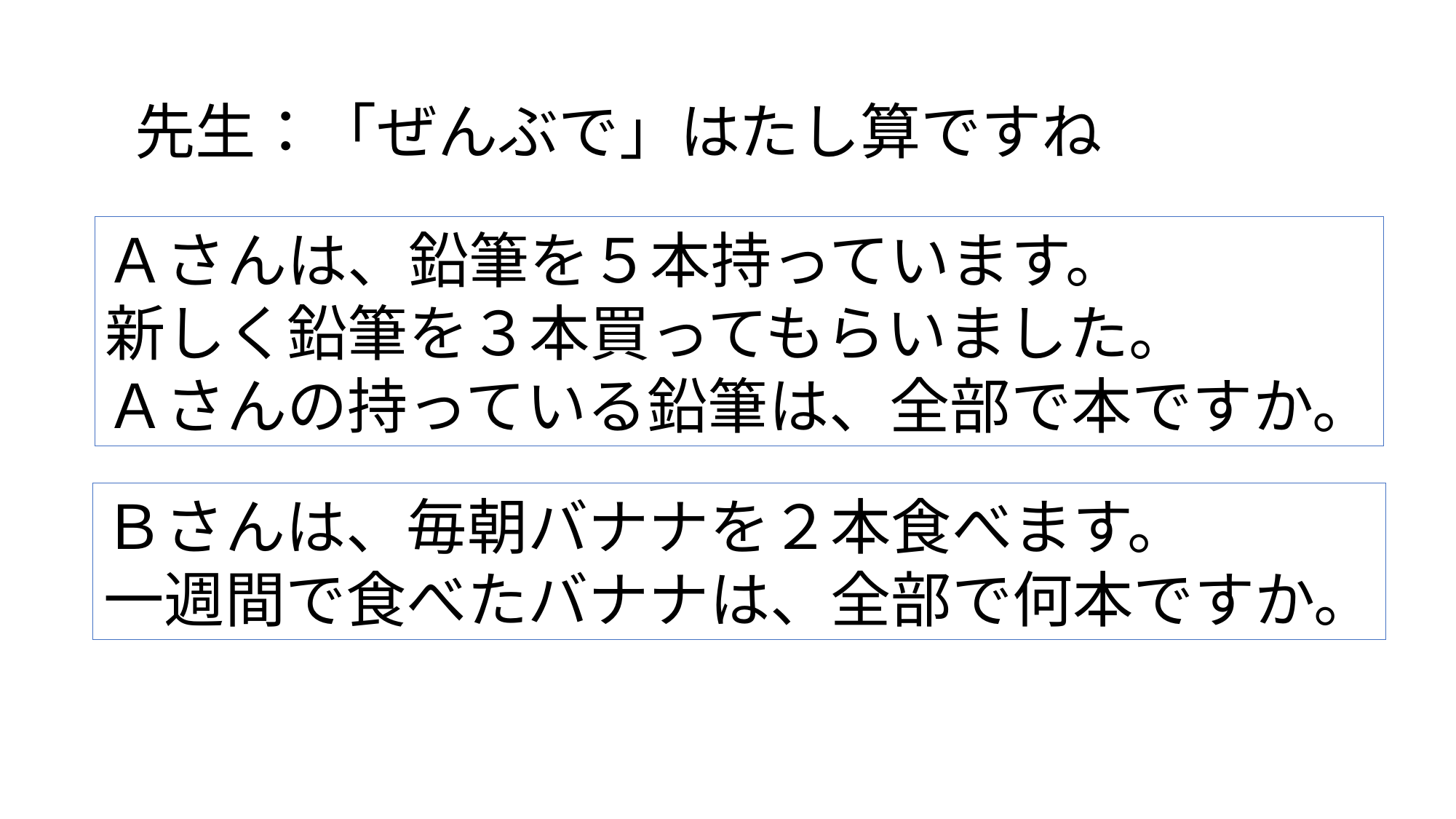

先生：「ぜんぶで」はたし算ですね
Ａさんは、鉛筆を５本持っています。
新しく鉛筆を３本買ってもらいました。
Ａさんの持っている鉛筆は、全部で本ですか。
Ｂさんは、毎朝バナナを２本食べます。
一週間で食べたバナナは、全部で何本ですか。